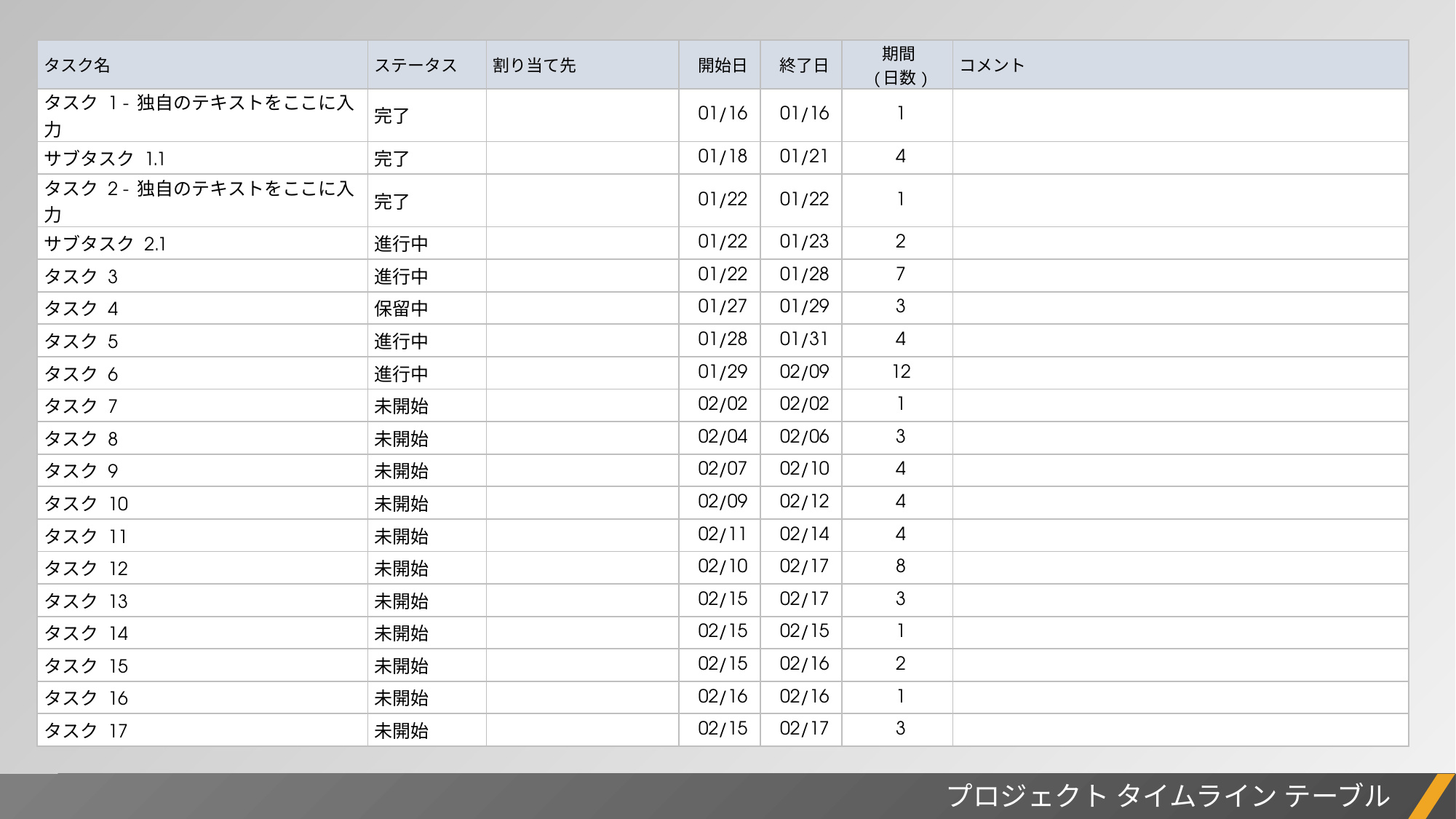

| タスク名 | ステータス | 割り当て先 | 開始日 | 終了日 | 期間 (日数) | コメント |
| --- | --- | --- | --- | --- | --- | --- |
| タスク 1 - 独自のテキストをここに入力 | 完了 |  | 01/16 | 01/16 | 1 |  |
| サブタスク 1.1 | 完了 |  | 01/18 | 01/21 | 4 |  |
| タスク 2 - 独自のテキストをここに入力 | 完了 |  | 01/22 | 01/22 | 1 |  |
| サブタスク 2.1 | 進行中 |  | 01/22 | 01/23 | 2 |  |
| タスク 3 | 進行中 |  | 01/22 | 01/28 | 7 |  |
| タスク 4 | 保留中 |  | 01/27 | 01/29 | 3 |  |
| タスク 5 | 進行中 |  | 01/28 | 01/31 | 4 |  |
| タスク 6 | 進行中 |  | 01/29 | 02/09 | 12 |  |
| タスク 7 | 未開始 |  | 02/02 | 02/02 | 1 |  |
| タスク 8 | 未開始 |  | 02/04 | 02/06 | 3 |  |
| タスク 9 | 未開始 |  | 02/07 | 02/10 | 4 |  |
| タスク 10 | 未開始 |  | 02/09 | 02/12 | 4 |  |
| タスク 11 | 未開始 |  | 02/11 | 02/14 | 4 |  |
| タスク 12 | 未開始 |  | 02/10 | 02/17 | 8 |  |
| タスク 13 | 未開始 |  | 02/15 | 02/17 | 3 |  |
| タスク 14 | 未開始 |  | 02/15 | 02/15 | 1 |  |
| タスク 15 | 未開始 |  | 02/15 | 02/16 | 2 |  |
| タスク 16 | 未開始 |  | 02/16 | 02/16 | 1 |  |
| タスク 17 | 未開始 |  | 02/15 | 02/17 | 3 |  |
プロジェクト タイムライン テーブル